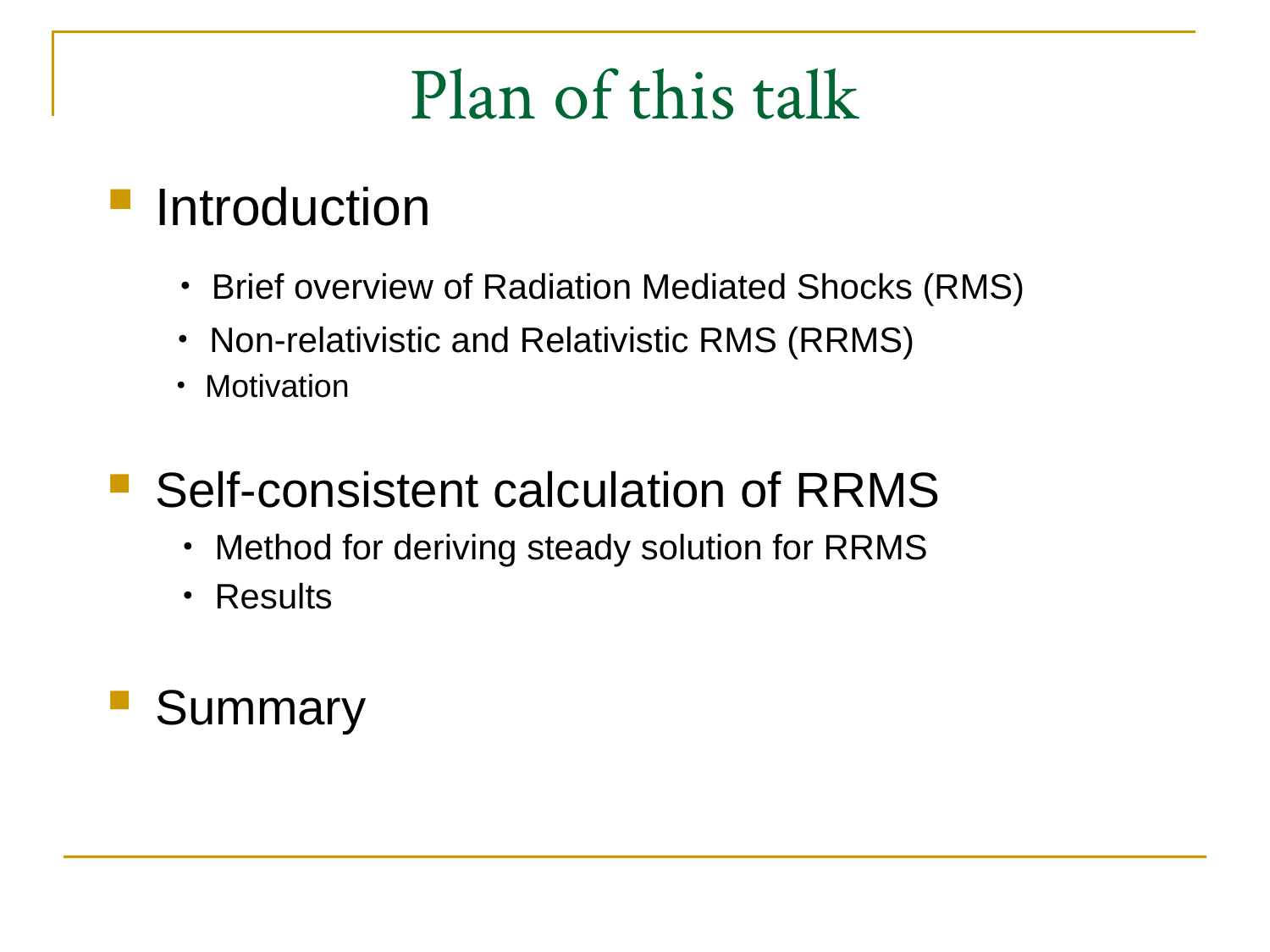

# Plan of this talk
Introduction
    ・Brief overview of Radiation Mediated Shocks (RMS)
       ・Non-relativistic and Relativistic RMS (RRMS)
       ・Motivation

Self-consistent calculation of RRMS
       ・Method for deriving steady solution for RRMS
       ・Results

Summary